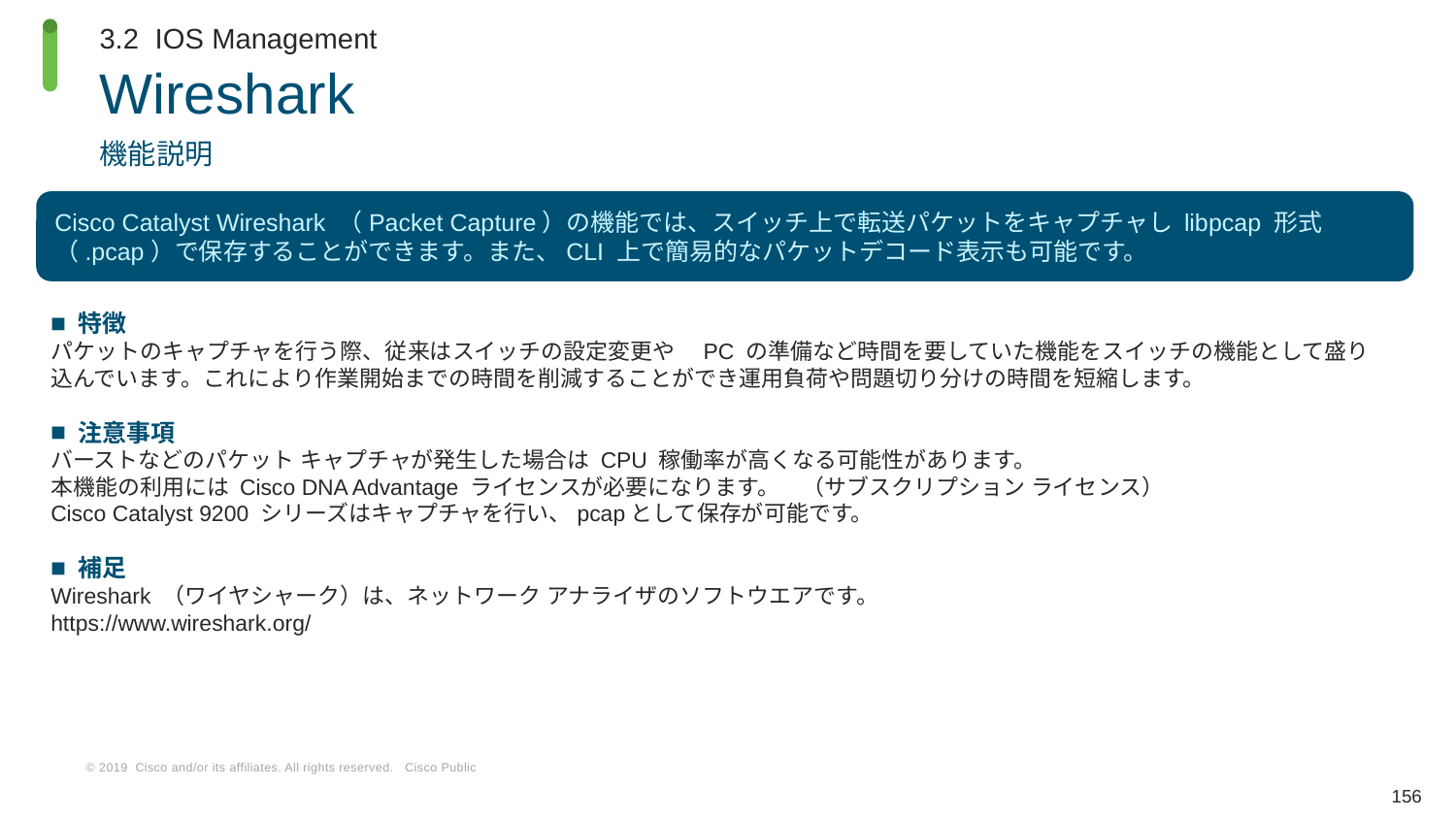

3.2  IOS Management
# Wireshark
機能説明
Cisco Catalyst Wireshark （Packet Capture）の機能では、スイッチ上で転送パケットをキャプチャし libpcap 形式（.pcap）で保存することができます。また、CLI 上で簡易的なパケットデコード表示も可能です。
特徴
パケットのキャプチャを行う際、従来はスイッチの設定変更や　PC の準備など時間を要していた機能をスイッチの機能として盛り込んでいます。これにより作業開始までの時間を削減することができ運用負荷や問題切り分けの時間を短縮します。

注意事項
バーストなどのパケット キャプチャが発生した場合は CPU 稼働率が高くなる可能性があります。
本機能の利用には Cisco DNA Advantage ライセンスが必要になります。　（サブスクリプション ライセンス）
Cisco Catalyst 9200 シリーズはキャプチャを行い、pcapとして保存が可能です。

補足
Wireshark （ワイヤシャーク）は、ネットワーク アナライザのソフトウエアです。
https://www.wireshark.org/
156